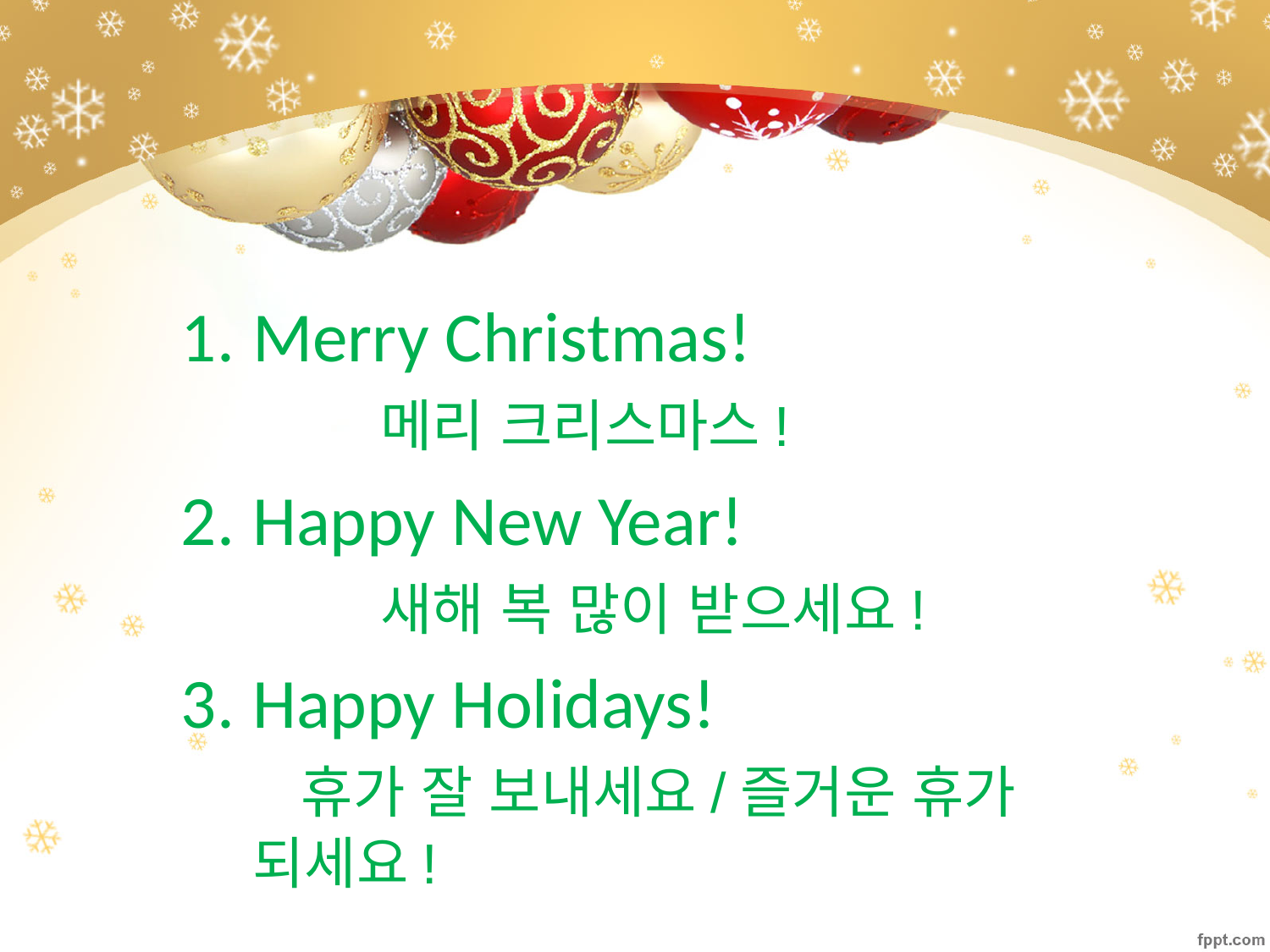

Merry Christmas!                               메리 크리스마스!
Happy New Year!                                새해 복 많이 받으세요!
Happy Holidays!                             휴가 잘 보내세요/즐거운 휴가 되세요!